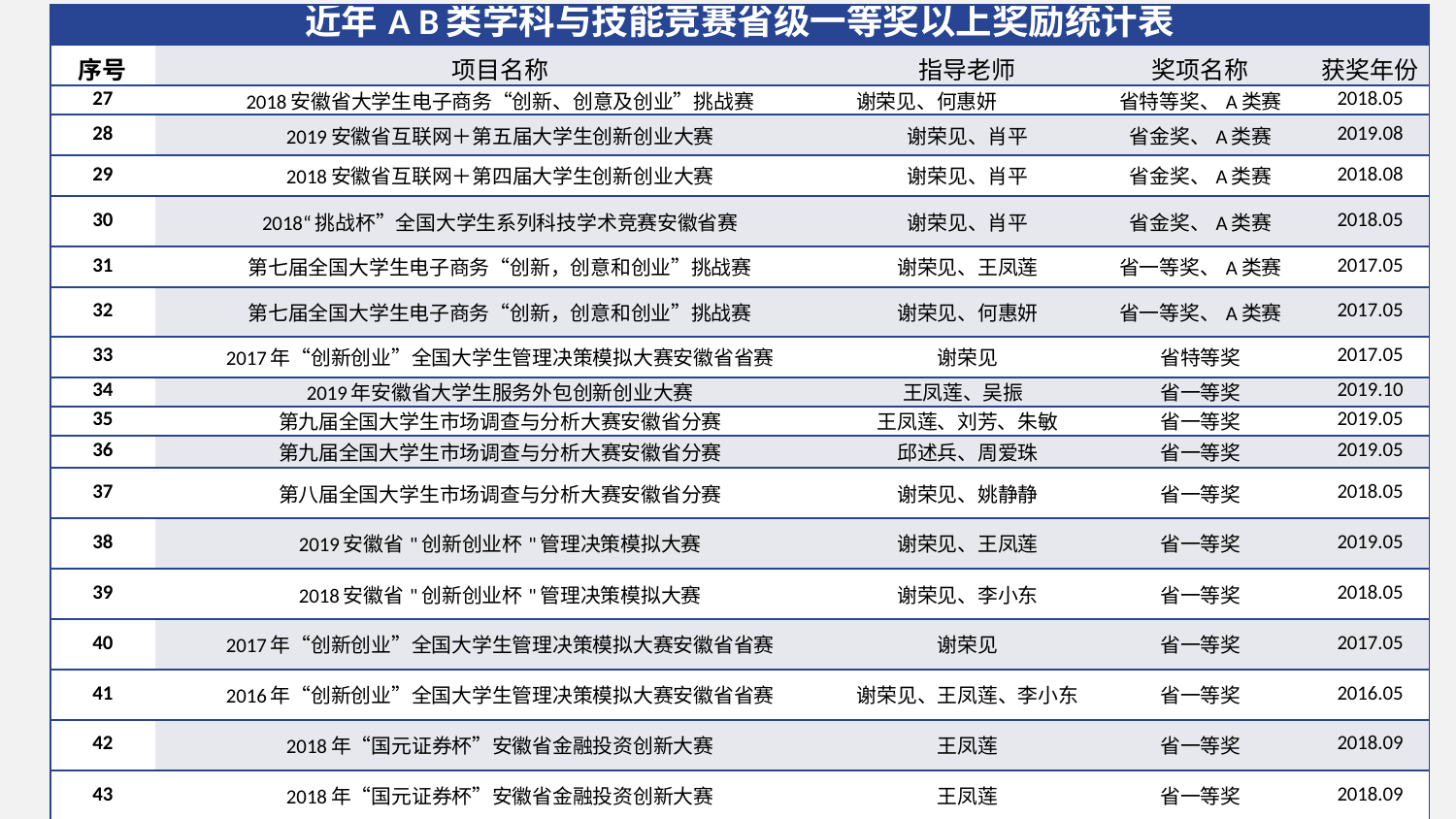

| 近年A B类学科与技能竞赛省级一等奖以上奖励统计表 |  |  |  |  |
| --- | --- | --- | --- | --- |
| 序号 | 项目名称 | 指导老师 | 奖项名称 | 获奖年份 |
| 27 | 2018安徽省大学生电子商务“创新、创意及创业”挑战赛 | 谢荣见、何惠妍 | 省特等奖、A类赛 | 2018.05 |
| 28 | 2019安徽省互联网＋第五届大学生创新创业大赛 | 谢荣见、肖平 | 省金奖、A类赛 | 2019.08 |
| 29 | 2018安徽省互联网＋第四届大学生创新创业大赛 | 谢荣见、肖平 | 省金奖、A类赛 | 2018.08 |
| 30 | 2018“挑战杯”全国大学生系列科技学术竞赛安徽省赛 | 谢荣见、肖平 | 省金奖、A类赛 | 2018.05 |
| 31 | 第七届全国大学生电子商务“创新，创意和创业”挑战赛 | 谢荣见、王凤莲 | 省一等奖、A类赛 | 2017.05 |
| 32 | 第七届全国大学生电子商务“创新，创意和创业”挑战赛 | 谢荣见、何惠妍 | 省一等奖、A类赛 | 2017.05 |
| 33 | 2017年“创新创业”全国大学生管理决策模拟大赛安徽省省赛 | 谢荣见 | 省特等奖 | 2017.05 |
| 34 | 2019年安徽省大学生服务外包创新创业大赛 | 王凤莲、吴振 | 省一等奖 | 2019.10 |
| 35 | 第九届全国大学生市场调查与分析大赛安徽省分赛 | 王凤莲、刘芳、朱敏 | 省一等奖 | 2019.05 |
| 36 | 第九届全国大学生市场调查与分析大赛安徽省分赛 | 邱述兵、周爱珠 | 省一等奖 | 2019.05 |
| 37 | 第八届全国大学生市场调查与分析大赛安徽省分赛 | 谢荣见、姚静静 | 省一等奖 | 2018.05 |
| 38 | 2019安徽省"创新创业杯"管理决策模拟大赛 | 谢荣见、王凤莲 | 省一等奖 | 2019.05 |
| 39 | 2018安徽省"创新创业杯"管理决策模拟大赛 | 谢荣见、李小东 | 省一等奖 | 2018.05 |
| 40 | 2017年“创新创业”全国大学生管理决策模拟大赛安徽省省赛 | 谢荣见 | 省一等奖 | 2017.05 |
| 41 | 2016年“创新创业”全国大学生管理决策模拟大赛安徽省省赛 | 谢荣见、王凤莲、李小东 | 省一等奖 | 2016.05 |
| 42 | 2018年“国元证券杯”安徽省金融投资创新大赛 | 王凤莲 | 省一等奖 | 2018.09 |
| 43 | 2018年“国元证券杯”安徽省金融投资创新大赛 | 王凤莲 | 省一等奖 | 2018.09 |

添加标题
添加标题

点击添加文本点击添加文本点击添加文本点击添加文本
点击添加文本点击添加文本点击添加文本点击添加文本
添加标题
添加标题
添加标题
点击添加文本点击添加文本点击添加文本点击添加文本
点击添加文本点击添加文本点击添加文本点击添加文本
点击添加文本点击添加文本点击添加文本点击添加文本